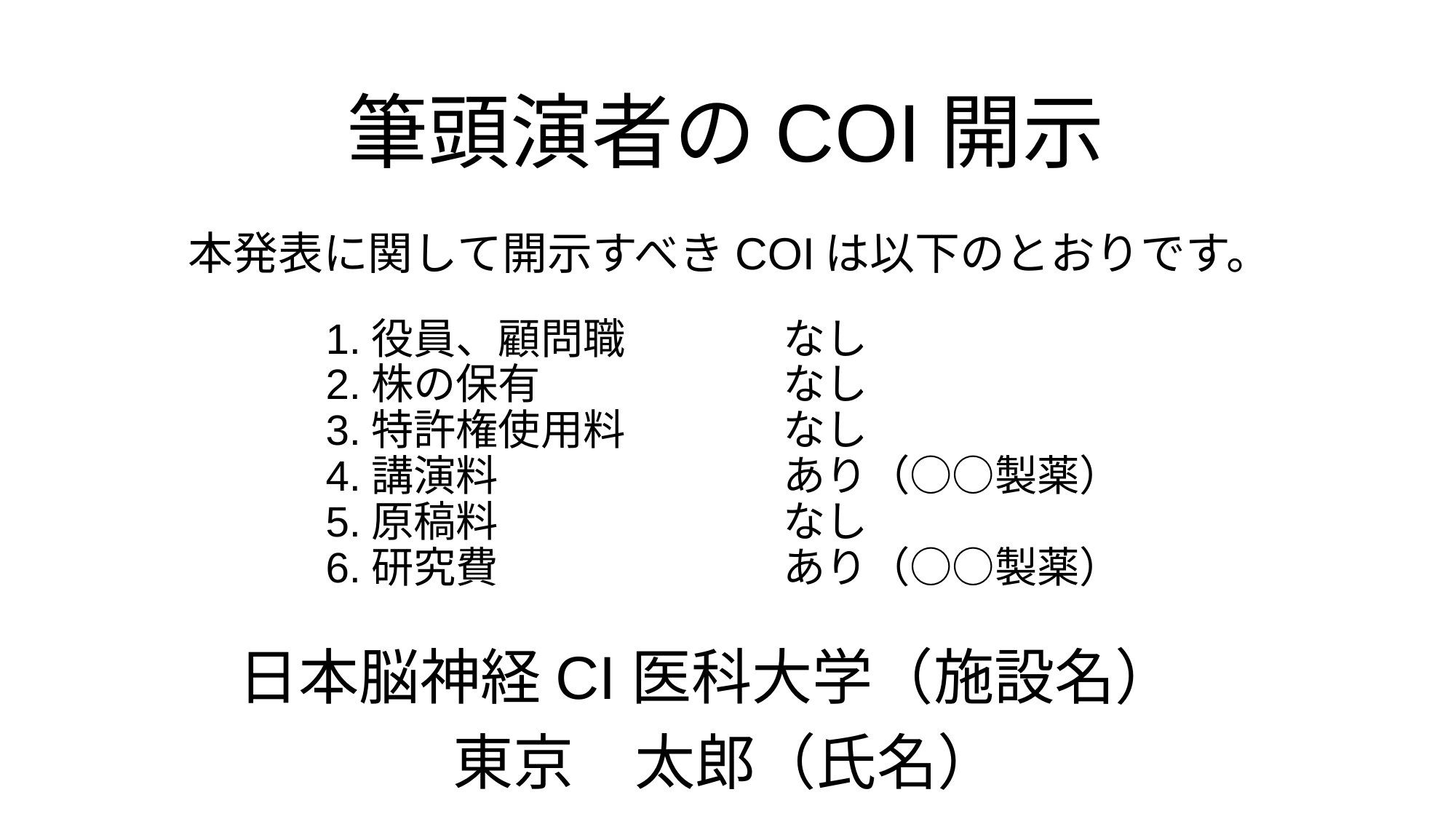

# 筆頭演者のCOI開示
本発表に関して開示すべきCOIは以下のとおりです。
1.役員、顧問職
2.株の保有
3.特許権使用料
4.講演料
5.原稿料
6.研究費
なし
なし
なし
あり（○○製薬）なし
あり（○○製薬）
日本脳神経CI医科大学（施設名）
東京　太郎（氏名）